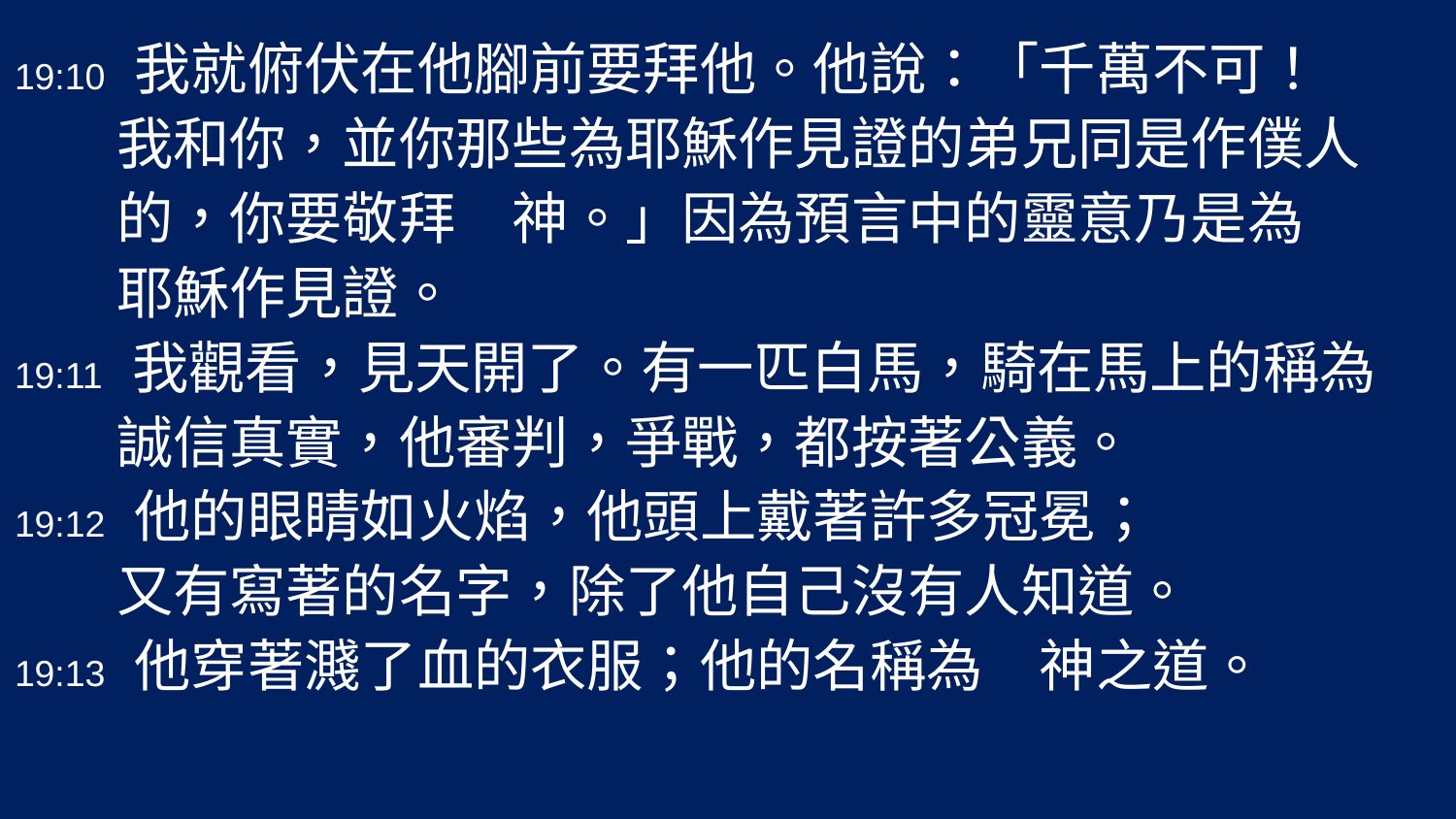

19:10 我就俯伏在他腳前要拜他。他說：「千萬不可！
       我和你，並你那些為耶穌作見證的弟兄同是作僕人
       的，你要敬拜　神。」因為預言中的靈意乃是為
       耶穌作見證。
19:11 我觀看，見天開了。有一匹白馬，騎在馬上的稱為
       誠信真實，他審判，爭戰，都按著公義。
19:12 他的眼睛如火焰，他頭上戴著許多冠冕；
       又有寫著的名字，除了他自己沒有人知道。
19:13 他穿著濺了血的衣服；他的名稱為　神之道。